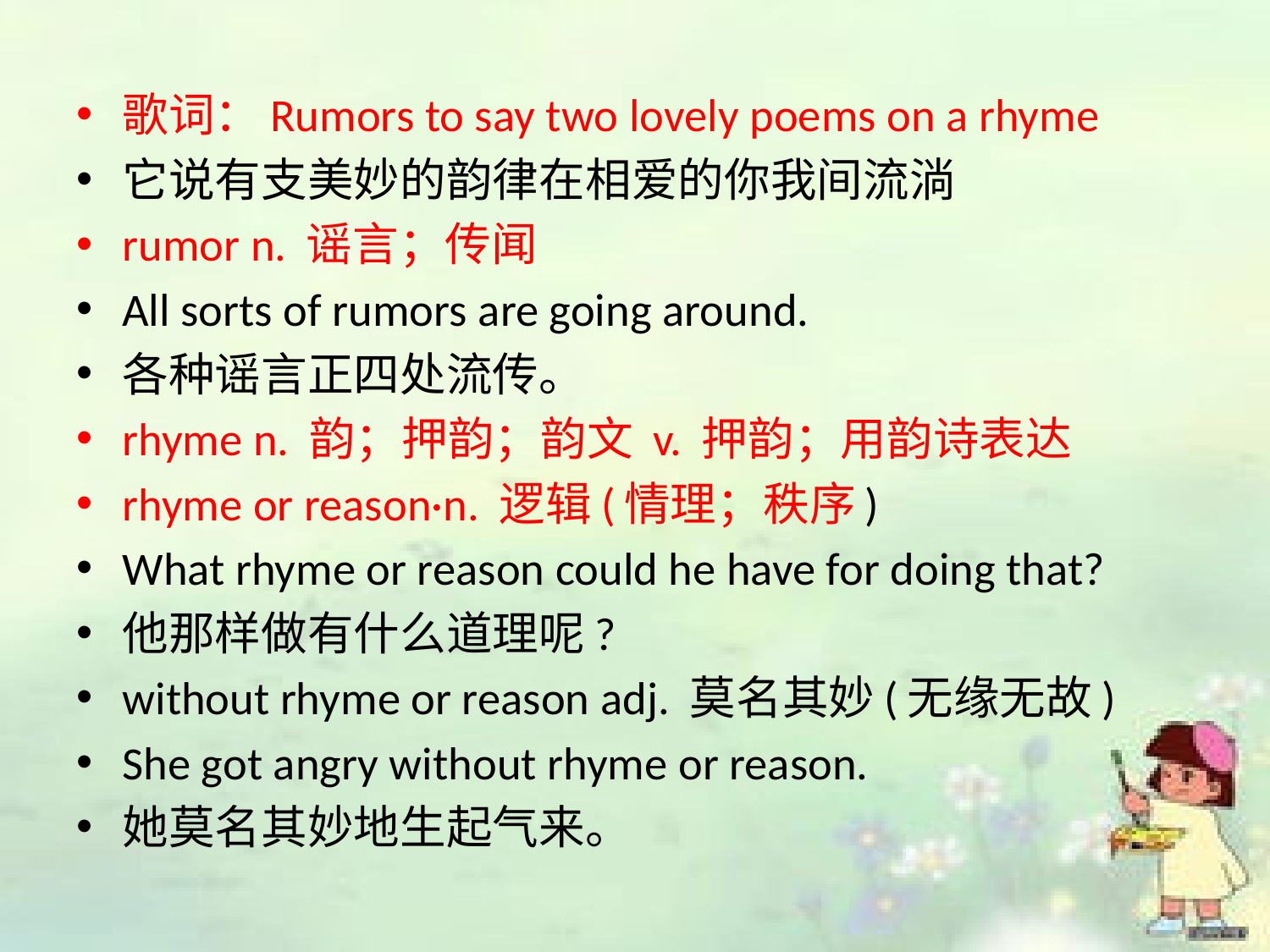

歌词：Rumors to say two lovely poems on a rhyme
它说有支美妙的韵律在相爱的你我间流淌
rumor n. 谣言；传闻
All sorts of rumors are going around.
各种谣言正四处流传。
rhyme n. 韵；押韵；韵文 v. 押韵；用韵诗表达
rhyme or reason·n. 逻辑(情理；秩序)
What rhyme or reason could he have for doing that?
他那样做有什么道理呢?
without rhyme or reason adj. 莫名其妙(无缘无故)
She got angry without rhyme or reason.
她莫名其妙地生起气来。